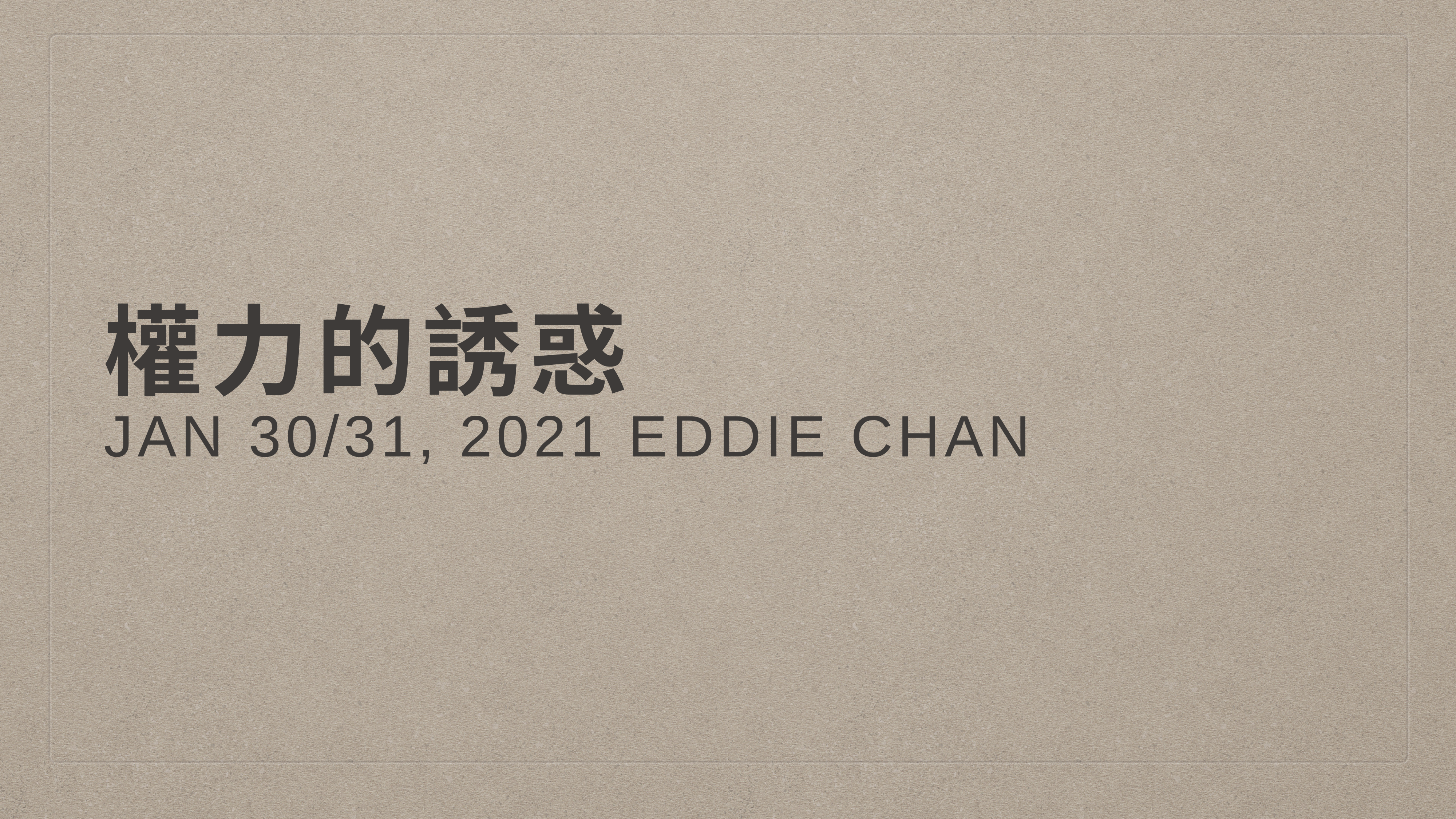

# 權力的誘惑
Jan 30/31, 2021 Eddie Chan